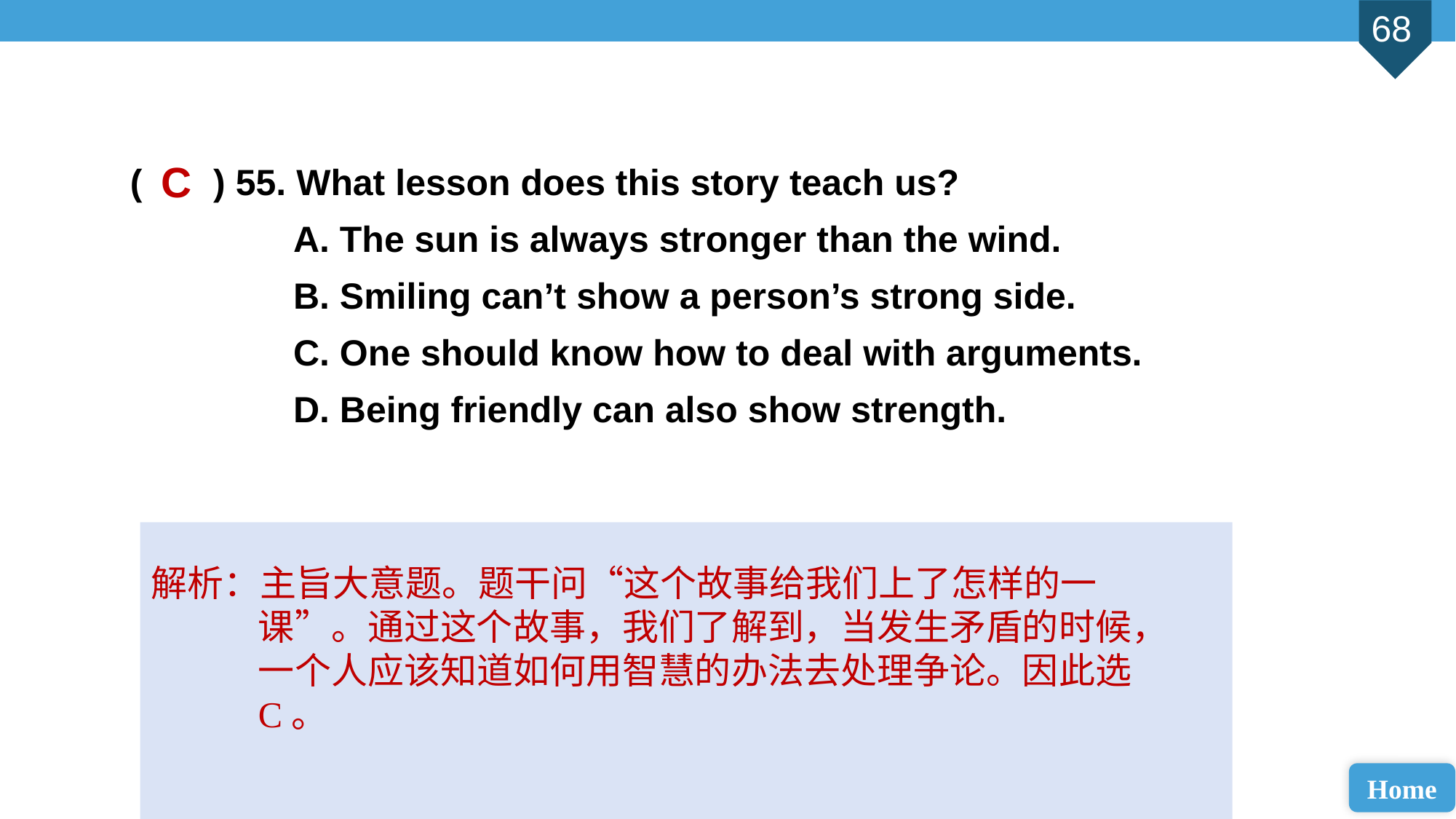

(       ) 55. What lesson does this story teach us?
                A. The sun is always stronger than the wind.
                B. Smiling can’t show a person’s strong side.
                C. One should know how to deal with arguments.
                D. Being friendly can also show strength.
C

解析：主旨大意题。题干问“这个故事给我们上了怎样的一课”。通过这个故事，我们了解到，当发生矛盾的时候，一个人应该知道如何用智慧的办法去处理争论。因此选C。